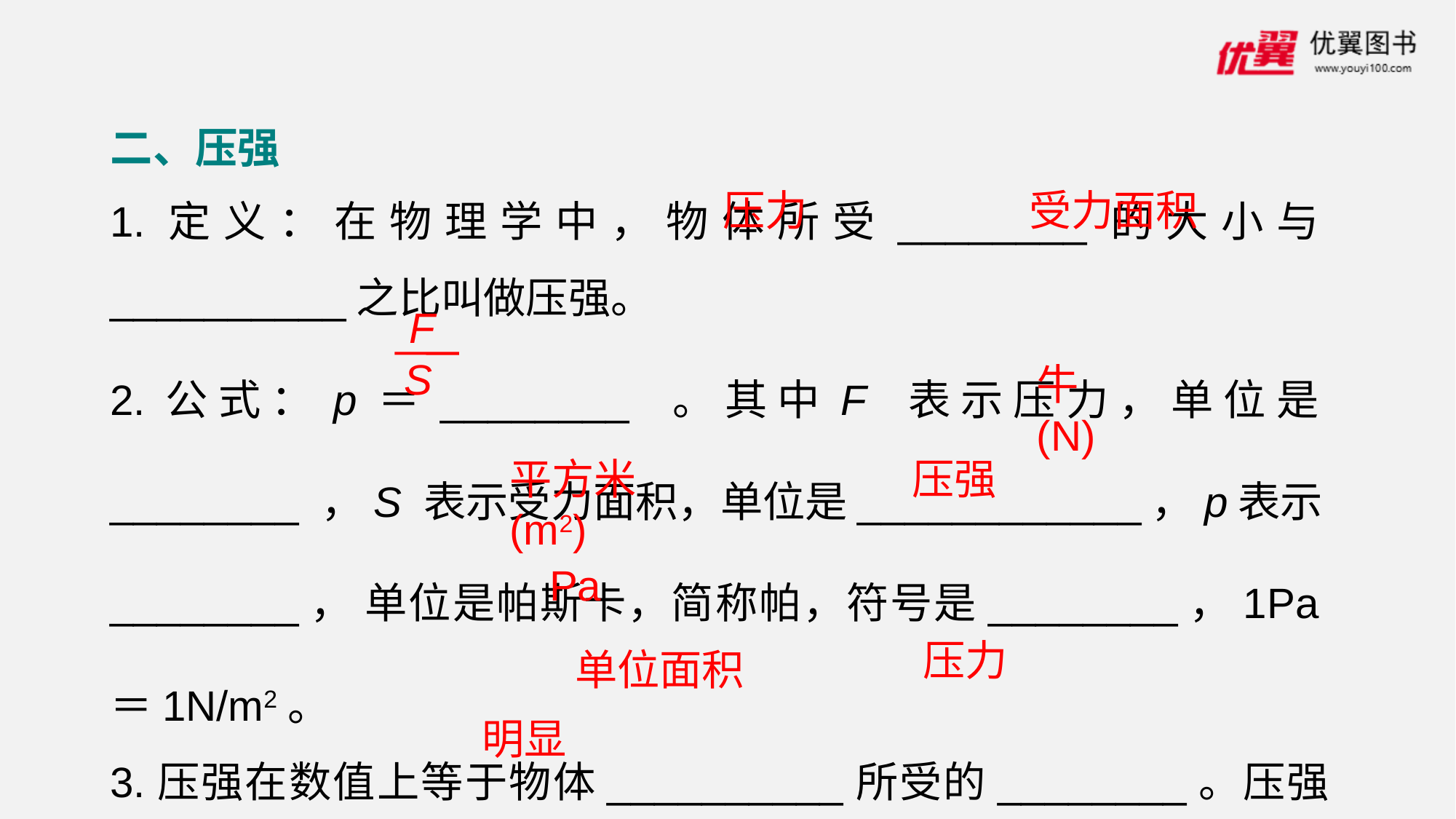

二、压强
1.定义：在物理学中，物体所受________的大小与__________之比叫做压强。
2.公式：p＝________ 。其中F 表示压力，单位是________ ，S 表示受力面积，单位是____________，p表示________， 单位是帕斯卡，简称帕，符号是________，1Pa＝1N/m2。
3.压强在数值上等于物体__________所受的________。压强越大，压力产生的效果越________。
压力
受力面积
F
S

牛(N)
平方米(m2)
压强
Pa
压力
单位面积
明显